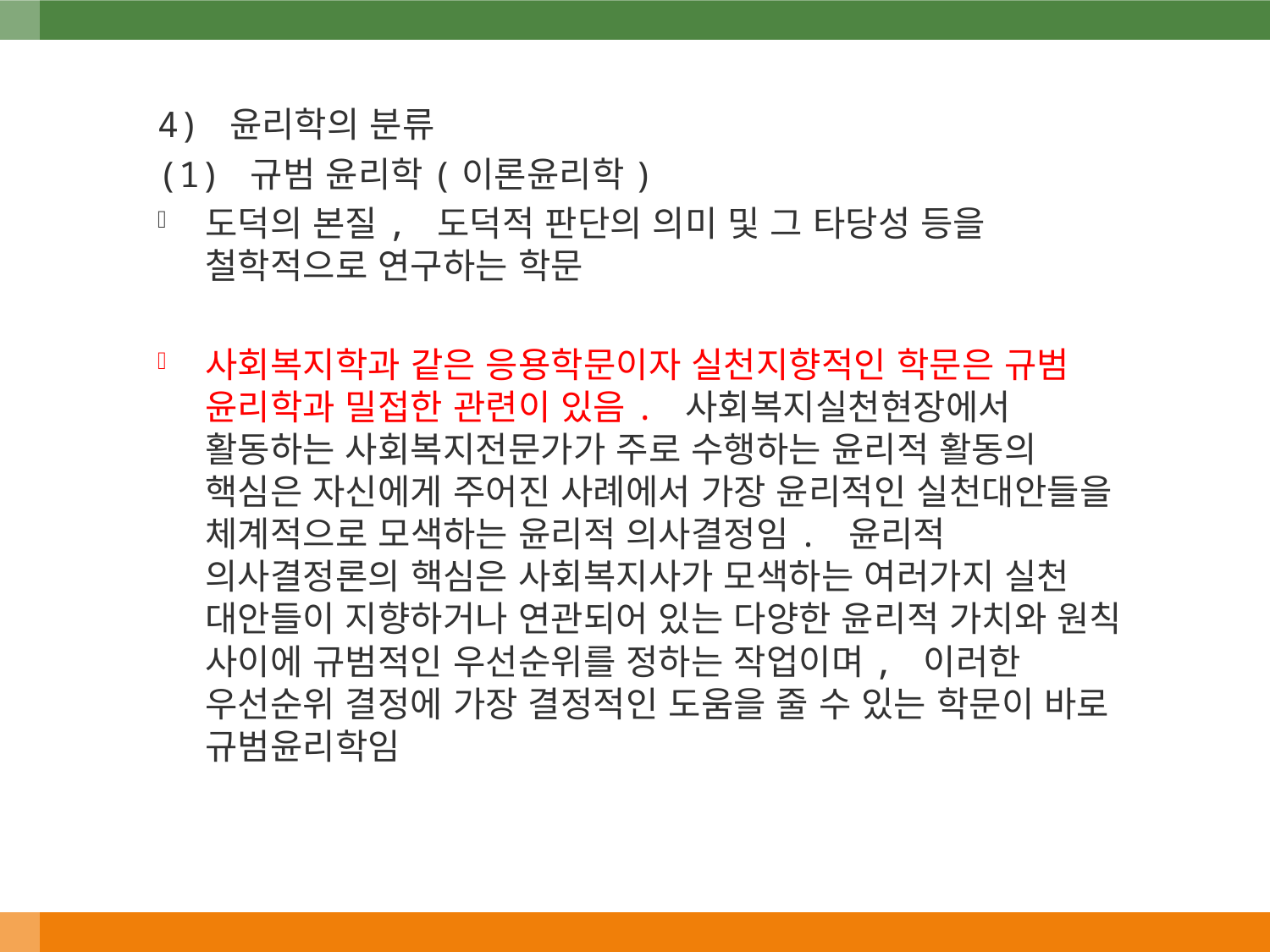

4) 윤리학의 분류
(1) 규범 윤리학(이론윤리학)
도덕의 본질, 도덕적 판단의 의미 및 그 타당성 등을 철학적으로 연구하는 학문

사회복지학과 같은 응용학문이자 실천지향적인 학문은 규범 윤리학과 밀접한 관련이 있음. 사회복지실천현장에서 활동하는 사회복지전문가가 주로 수행하는 윤리적 활동의 핵심은 자신에게 주어진 사례에서 가장 윤리적인 실천대안들을 체계적으로 모색하는 윤리적 의사결정임. 윤리적 의사결정론의 핵심은 사회복지사가 모색하는 여러가지 실천 대안들이 지향하거나 연관되어 있는 다양한 윤리적 가치와 원칙 사이에 규범적인 우선순위를 정하는 작업이며, 이러한 우선순위 결정에 가장 결정적인 도움을 줄 수 있는 학문이 바로 규범윤리학임